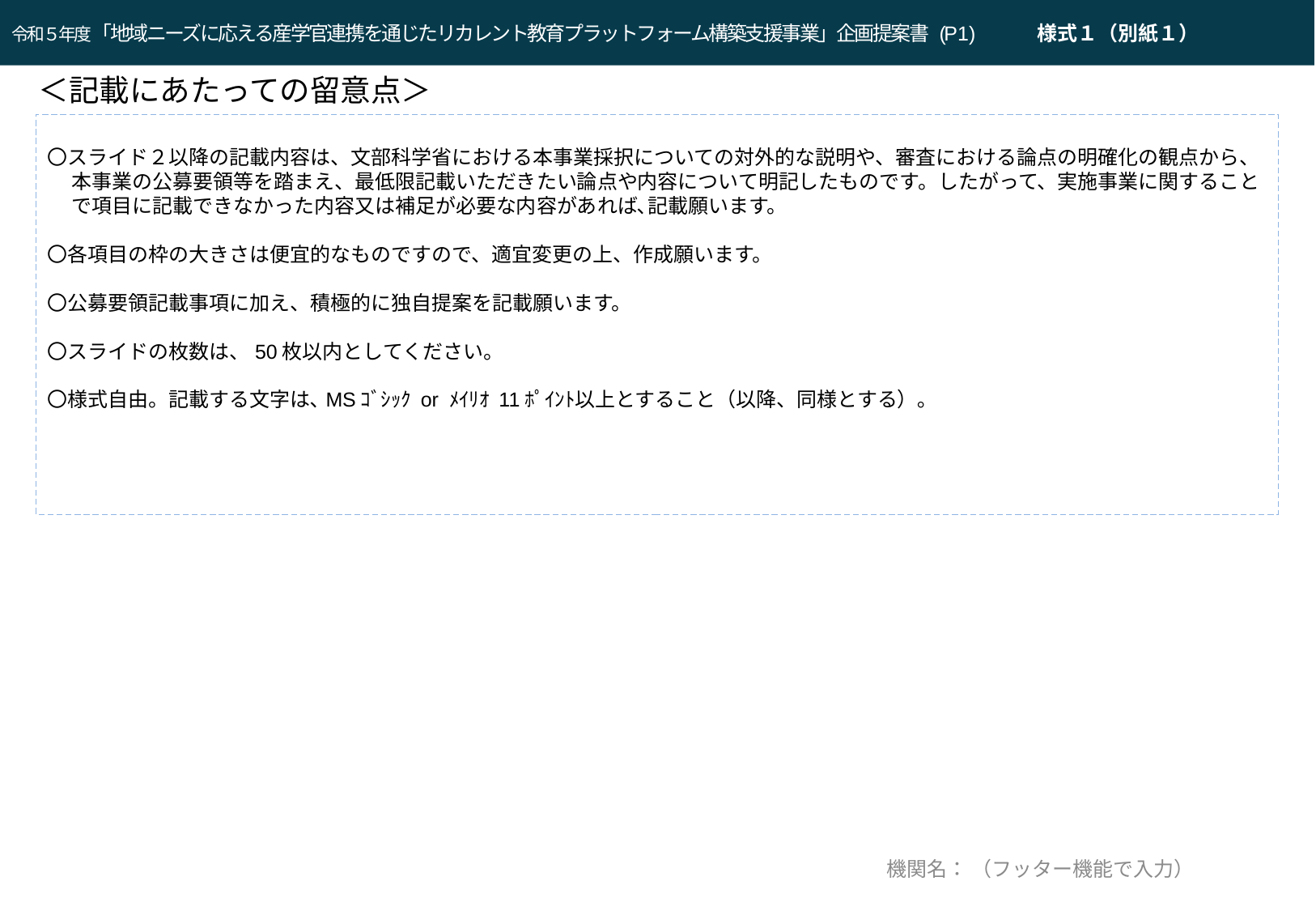

令和５年度「地域ニーズに応える産学官連携を通じたリカレント教育プラットフォーム構築支援事業」企画提案書 (P1)　　　様式１（別紙１）
令和２年度「就職・転職支援のための大学リカレント教育推進事業（就職・転職支援のためのリカレント教育プログラムの開発・実施）」企画提案書（a：求職支援）(P1)
＜記載にあたっての留意点＞

〇スライド２以降の記載内容は、文部科学省における本事業採択についての対外的な説明や、審査における論点の明確化の観点から、本事業の公募要領等を踏まえ、最低限記載いただきたい論点や内容について明記したものです。したがって、実施事業に関することで項目に記載できなかった内容又は補足が必要な内容があれば､記載願います。

〇各項目の枠の大きさは便宜的なものですので、適宜変更の上、作成願います。

〇公募要領記載事項に加え、積極的に独自提案を記載願います。

〇スライドの枚数は、50枚以内としてください。

〇様式自由。記載する文字は､MSｺﾞｼｯｸ or ﾒｲﾘｵ 11ﾎﾟｲﾝﾄ以上とすること（以降、同様とする）｡

機関名： （フッター機能で入力）